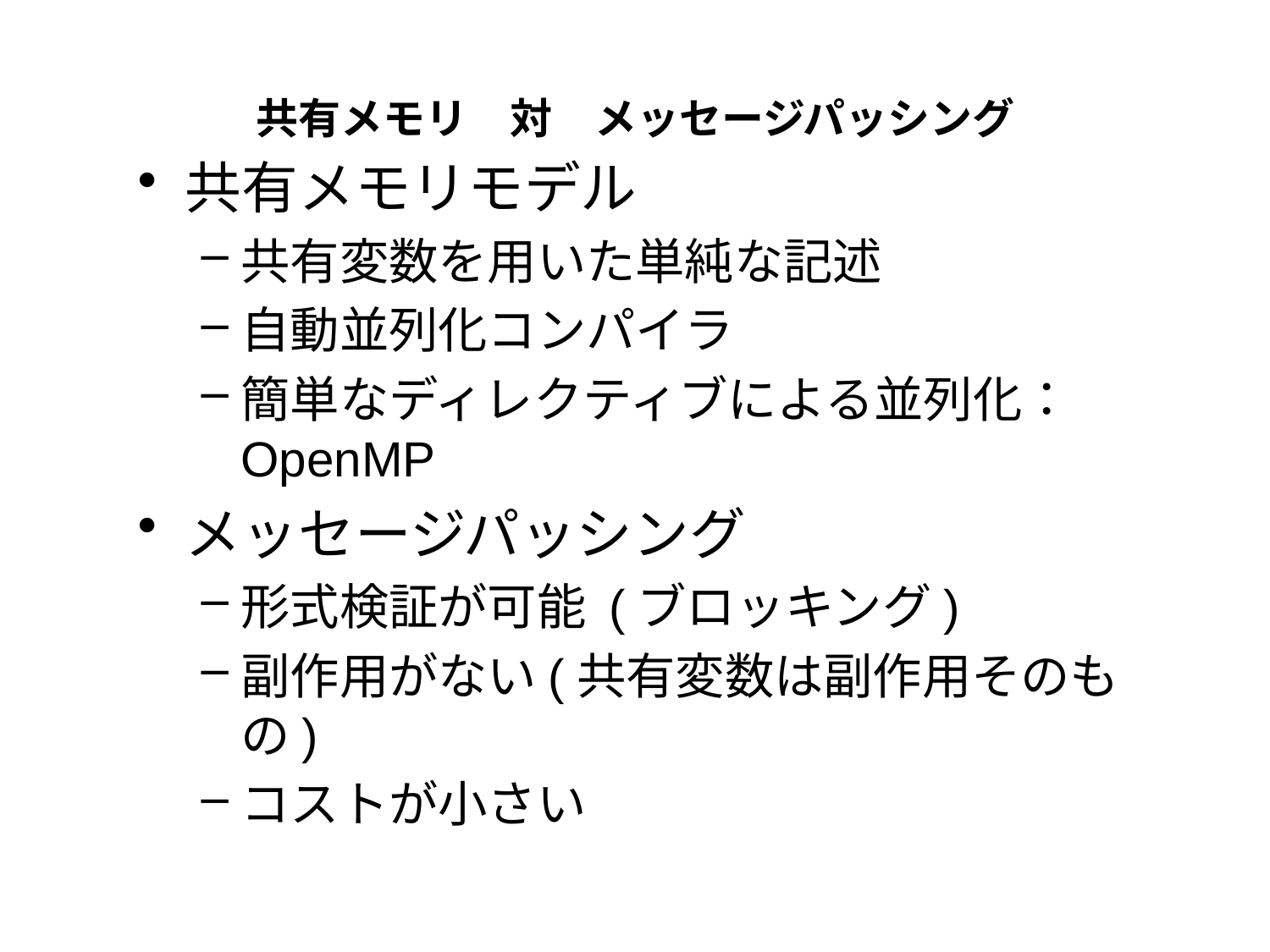

# 共有メモリ　対　メッセージパッシング
共有メモリモデル
共有変数を用いた単純な記述
自動並列化コンパイラ
簡単なディレクティブによる並列化：OpenMP
メッセージパッシング
形式検証が可能 (ブロッキング)
副作用がない(共有変数は副作用そのもの)
コストが小さい